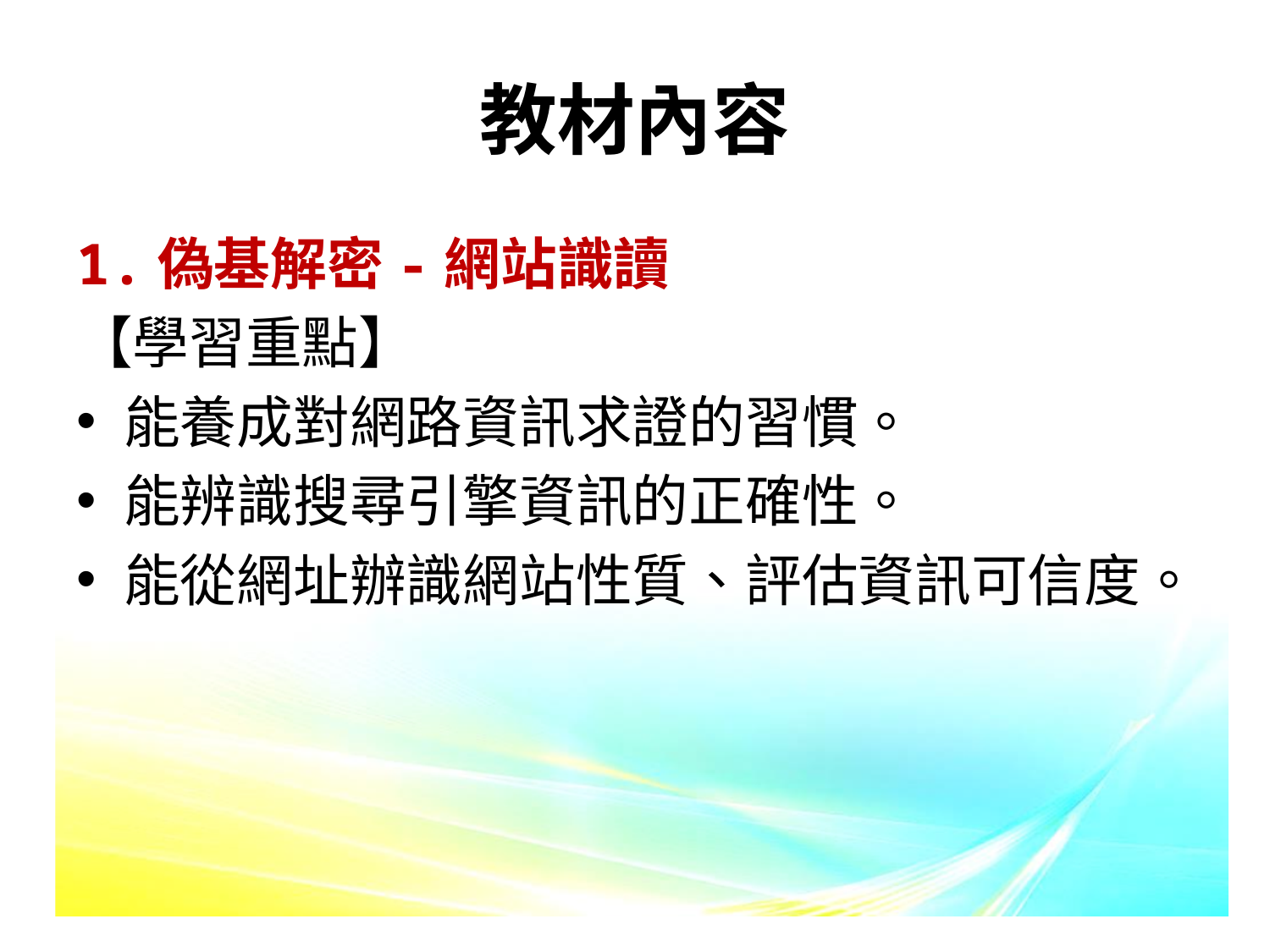

# 教材內容
1.偽基解密-網站識讀
【學習重點】
能養成對網路資訊求證的習慣。
能辨識搜尋引擎資訊的正確性。
能從網址辦識網站性質、評估資訊可信度。